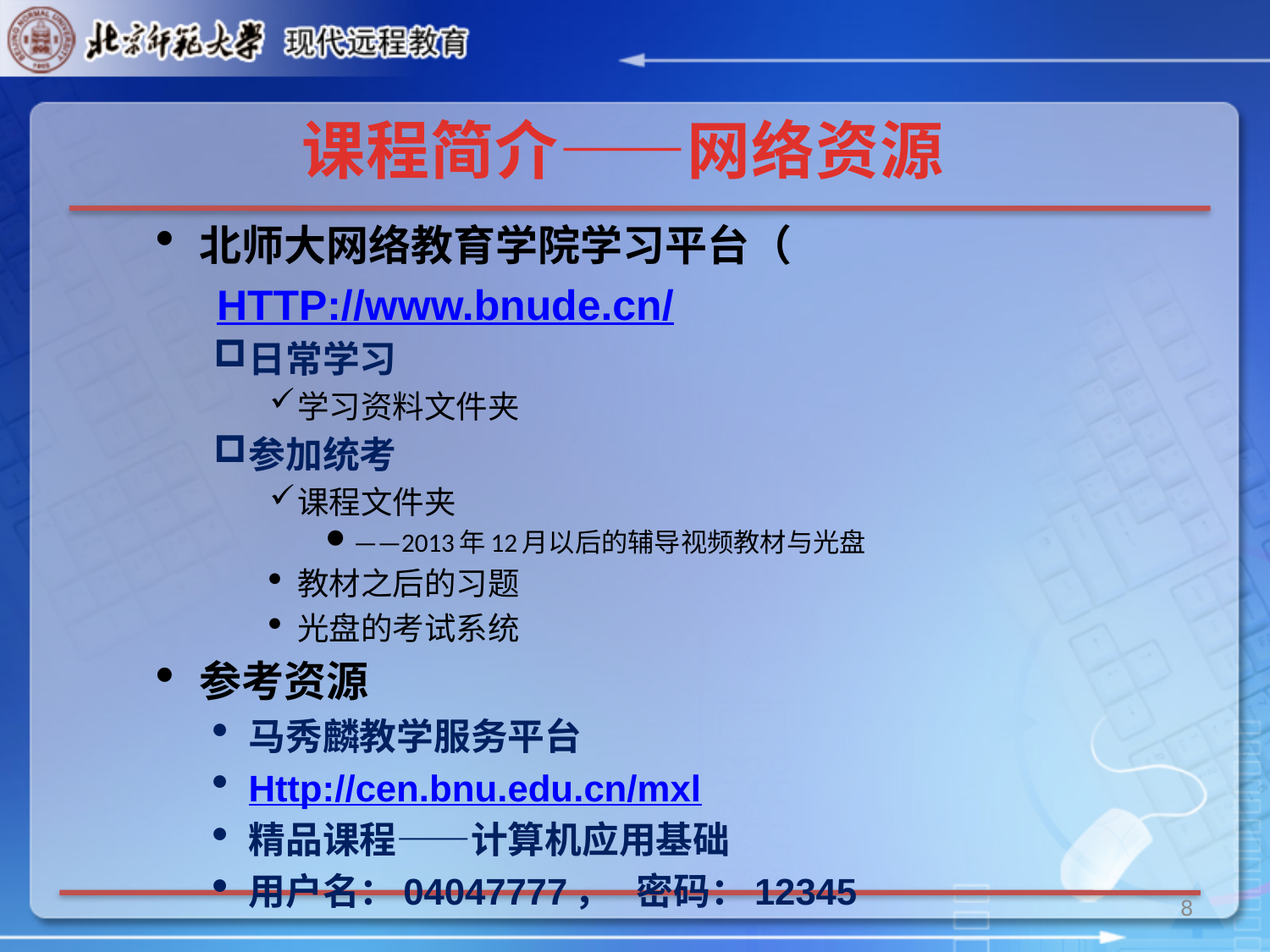

# 课程简介——网络资源
北师大网络教育学院学习平台（
     HTTP://www.bnude.cn/
日常学习
学习资料文件夹
参加统考
课程文件夹
——2013年12月以后的辅导视频教材与光盘
教材之后的习题
光盘的考试系统
参考资源
马秀麟教学服务平台
Http://cen.bnu.edu.cn/mxl
精品课程——计算机应用基础
用户名：04047777，   密码：12345

8